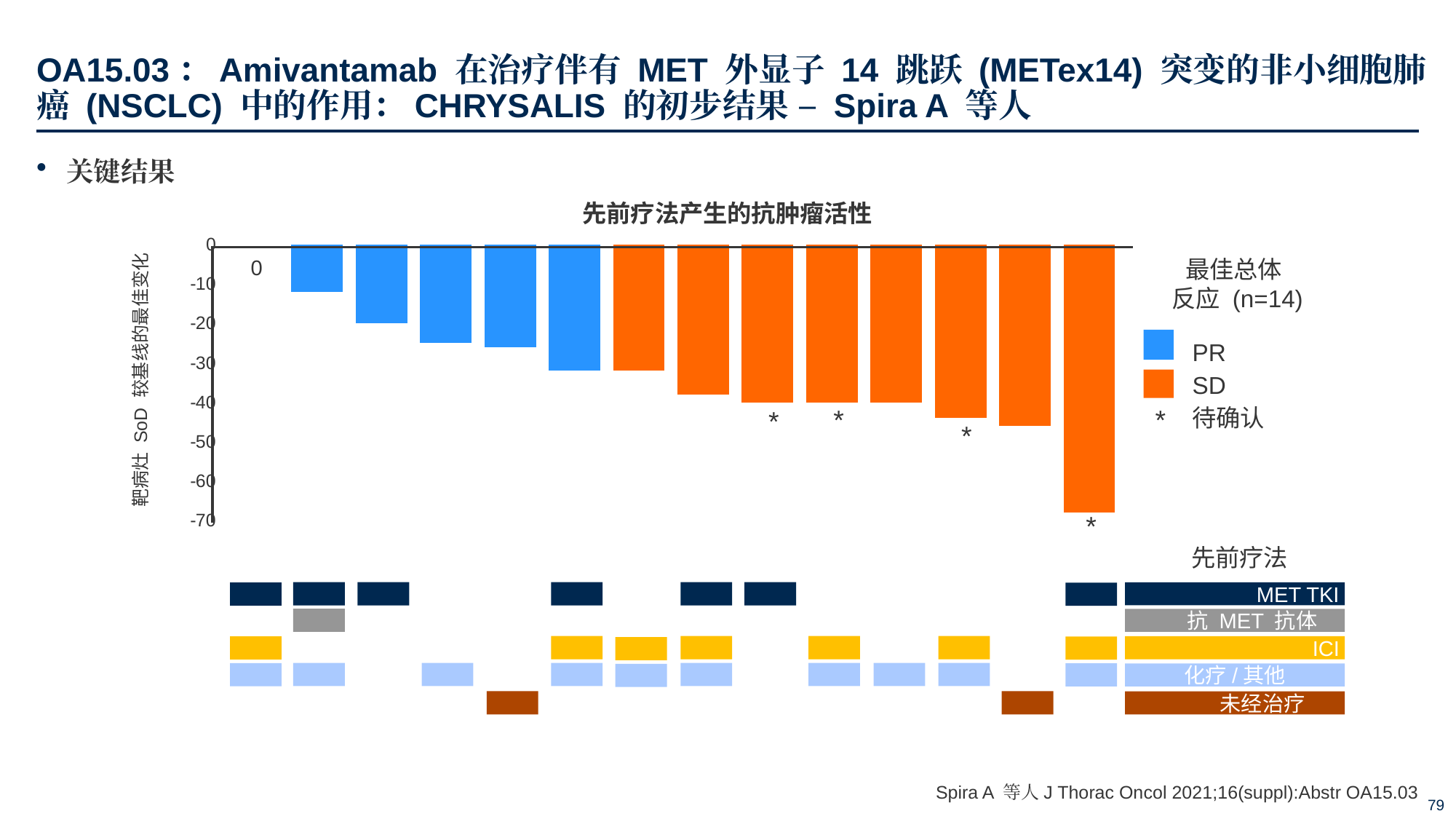

# OA15.03：Amivantamab 在治疗伴有 MET 外显子 14 跳跃 (METex14) 突变的非小细胞肺癌 (NSCLC) 中的作用：CHRYSALIS 的初步结果 – Spira A 等人
关键结果
先前疗法产生的抗肿瘤活性

### Chart

| Category | 系列 1 |
|---|---|
| 第 1 类 | 0.0 |
| 第 2 类 | -12.0 |
| 第 3 类 | -20.0 |
| 第 4 类 | -25.0 |
0
最佳总体
反应 (n=14)
PR
SD
待确认

靶病灶 SoD 较基线的最佳变化

*
*
*
*
*
先前疗法
MET TKI

抗 MET 抗体

ICI

化疗/其他

未经治疗

Spira A 等人J Thorac Oncol 2021;16(suppl):Abstr OA15.03